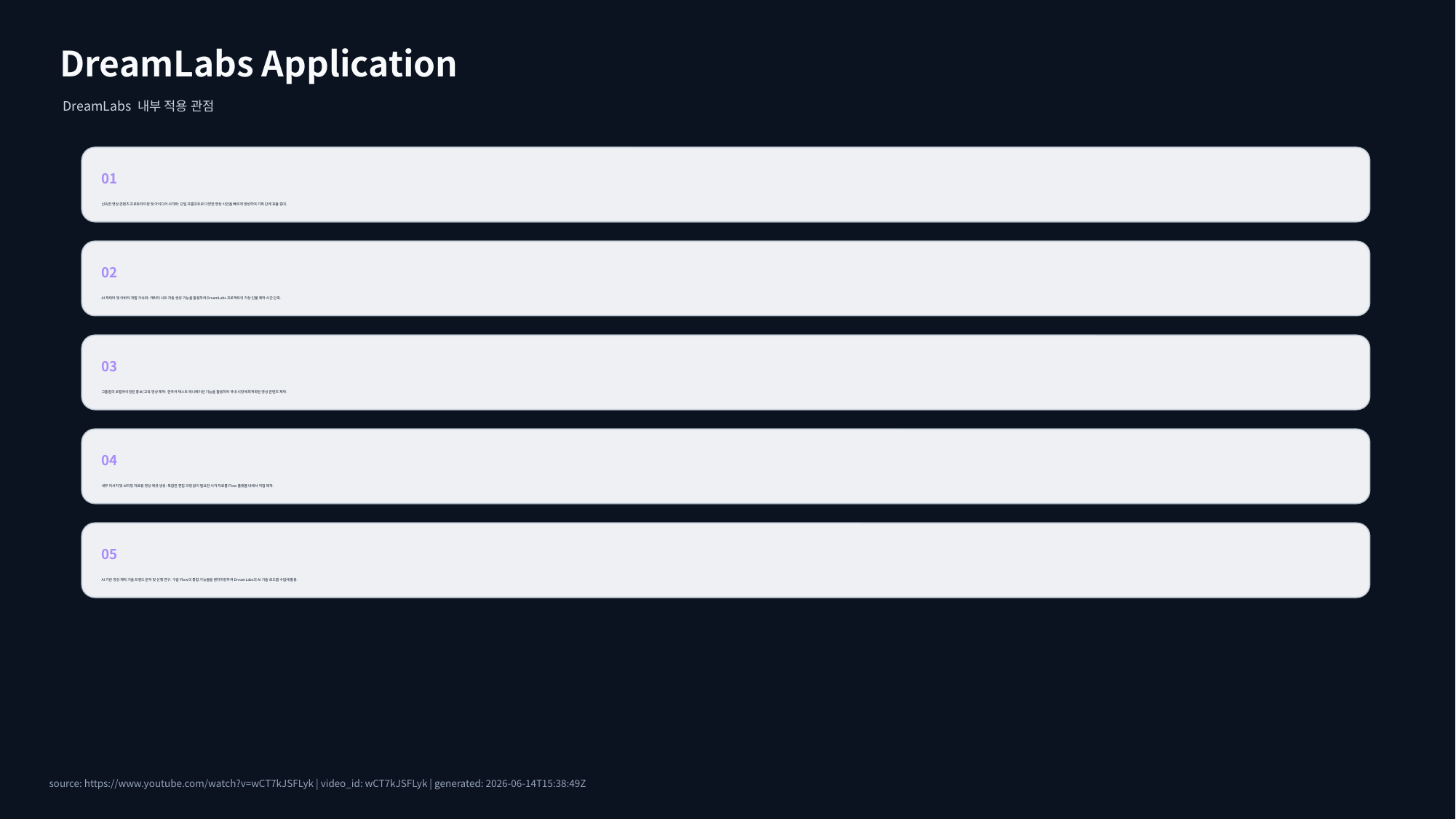

DreamLabs Application
DreamLabs 내부 적용 관점

01
신속한 영상 콘텐츠 프로토타이핑 및 아이디어 시각화: 단일 프롬프트로 다양한 영상 시안을 빠르게 생성하여 기획 단계 효율 증대.

02
AI 캐릭터 및 아바타 개발 가속화: 캐릭터 시트 자동 생성 기능을 활용하여 DreamLabs 프로젝트의 가상 인물 제작 시간 단축.

03
고품질의 로컬라이징된 홍보/교육 영상 제작: 한국어 텍스트 애니메이션 기능을 활용하여 국내 시장에 최적화된 영상 콘텐츠 제작.

04
내부 리서치 및 브리핑 자료용 영상 에셋 생성: 복잡한 편집 과정 없이 필요한 시각 자료를 Flow 플랫폼 내에서 직접 제작.

05
AI 기반 영상 제작 기술 트렌드 분석 및 선행 연구: 구글 Flow의 통합 기능들을 벤치마킹하여 DreamLabs의 AI 기술 로드맵 수립에 활용.
source: https://www.youtube.com/watch?v=wCT7kJSFLyk | video_id: wCT7kJSFLyk | generated: 2026-06-14T15:38:49Z